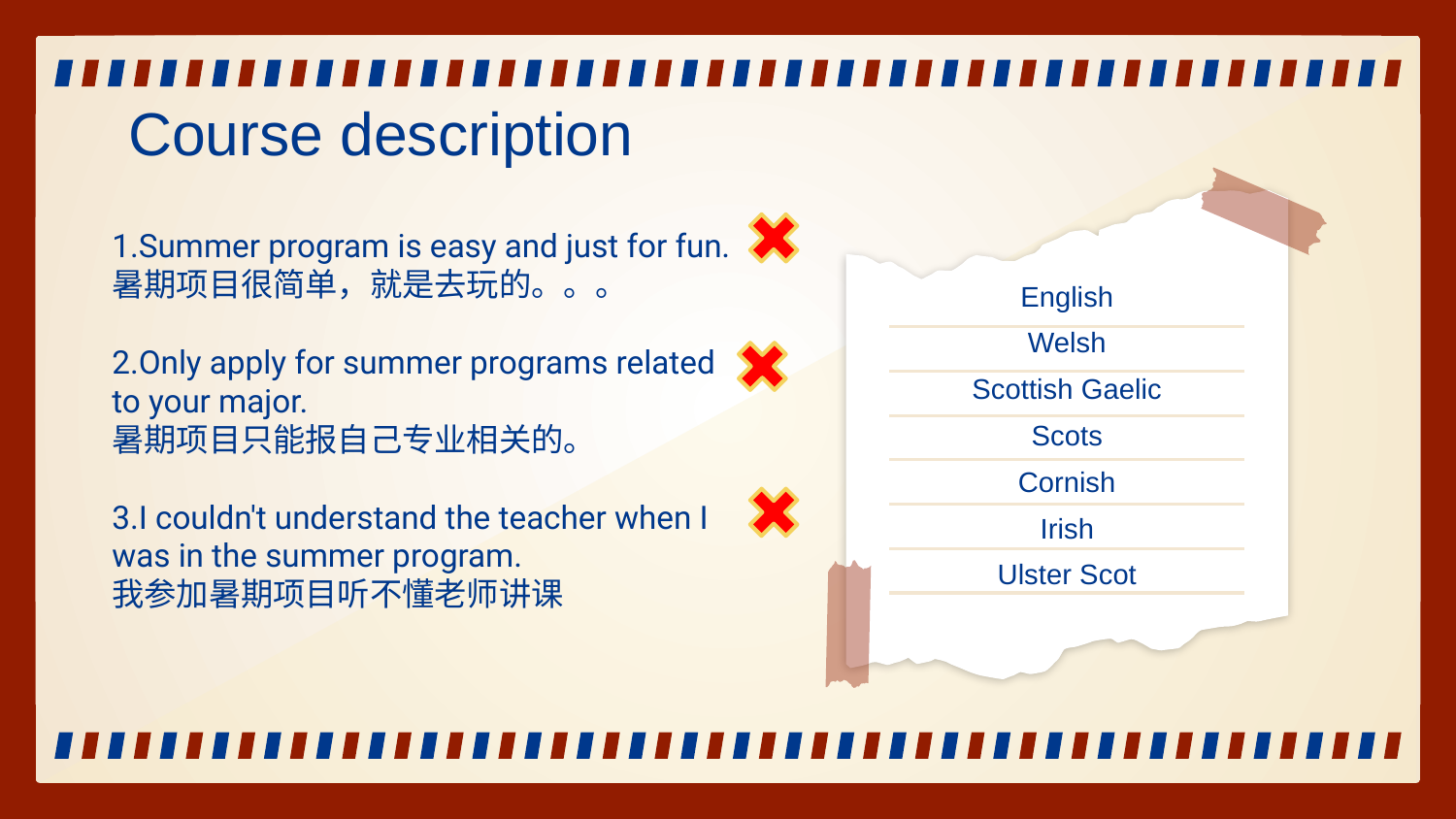

# Course description

1.Summer program is easy and just for fun.
暑期项目很简单，就是去玩的。。。

2.Only apply for summer programs related to your major.
暑期项目只能报自己专业相关的。

3.I couldn't understand the teacher when I was in the summer program.
我参加暑期项目听不懂老师讲课

English
Welsh

Scottish Gaelic
Scots
Cornish

Irish
Ulster Scot